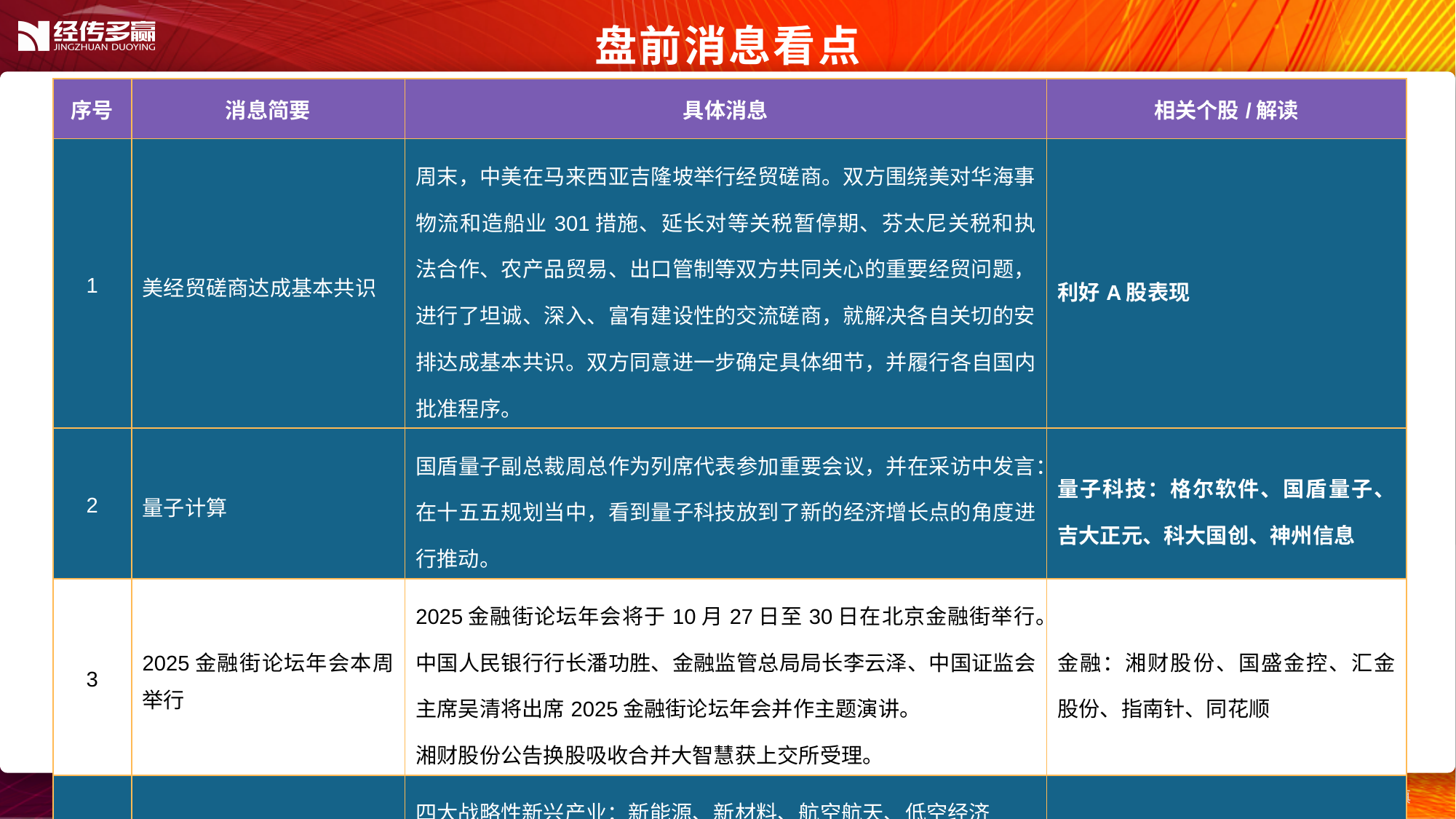

盘前消息看点
| 序号 | 消息简要 | 具体消息 | 相关个股/解读 |
| --- | --- | --- | --- |
| 1 | 美经贸磋商达成基本共识 | 周末，中美在马来西亚吉隆坡举行经贸磋商。双方围绕美对华海事物流和造船业301措施、延长对等关税暂停期、芬太尼关税和执法合作、农产品贸易、出口管制等双方共同关心的重要经贸问题，进行了坦诚、深入、富有建设性的交流磋商，就解决各自关切的安排达成基本共识。双方同意进一步确定具体细节，并履行各自国内批准程序。 | 利好A股表现 |
| 2 | 量子计算 | 国盾量子副总裁周总作为列席代表参加重要会议，并在采访中发言：在十五五规划当中，看到量子科技放到了新的经济增长点的角度进行推动。 | 量子科技：格尔软件、国盾量子、吉大正元、科大国创、神州信息 |
| 3 | 2025金融街论坛年会本周举行 | 2025金融街论坛年会将于10月27日至30日在北京金融街举行。中国人民银行行长潘功胜、金融监管总局局长李云泽、中国证监会主席吴清将出席2025金融街论坛年会并作主题演讲。 湘财股份公告换股吸收合并大智慧获上交所受理。 | 金融：湘财股份、国盛金控、汇金股份、指南针、同花顺 |
| 4 | 十五五：四大战略性新兴产业和七大未来产业 | 四大战略性新兴产业：新能源、新材料、航空航天、低空经济 七大未来产业：量子科技、生物制造、氢能、核聚变能、脑机接口、具身智能、第六代移动通信 | 明年的大机会在这里面出 |
| 5 |  |  |  |